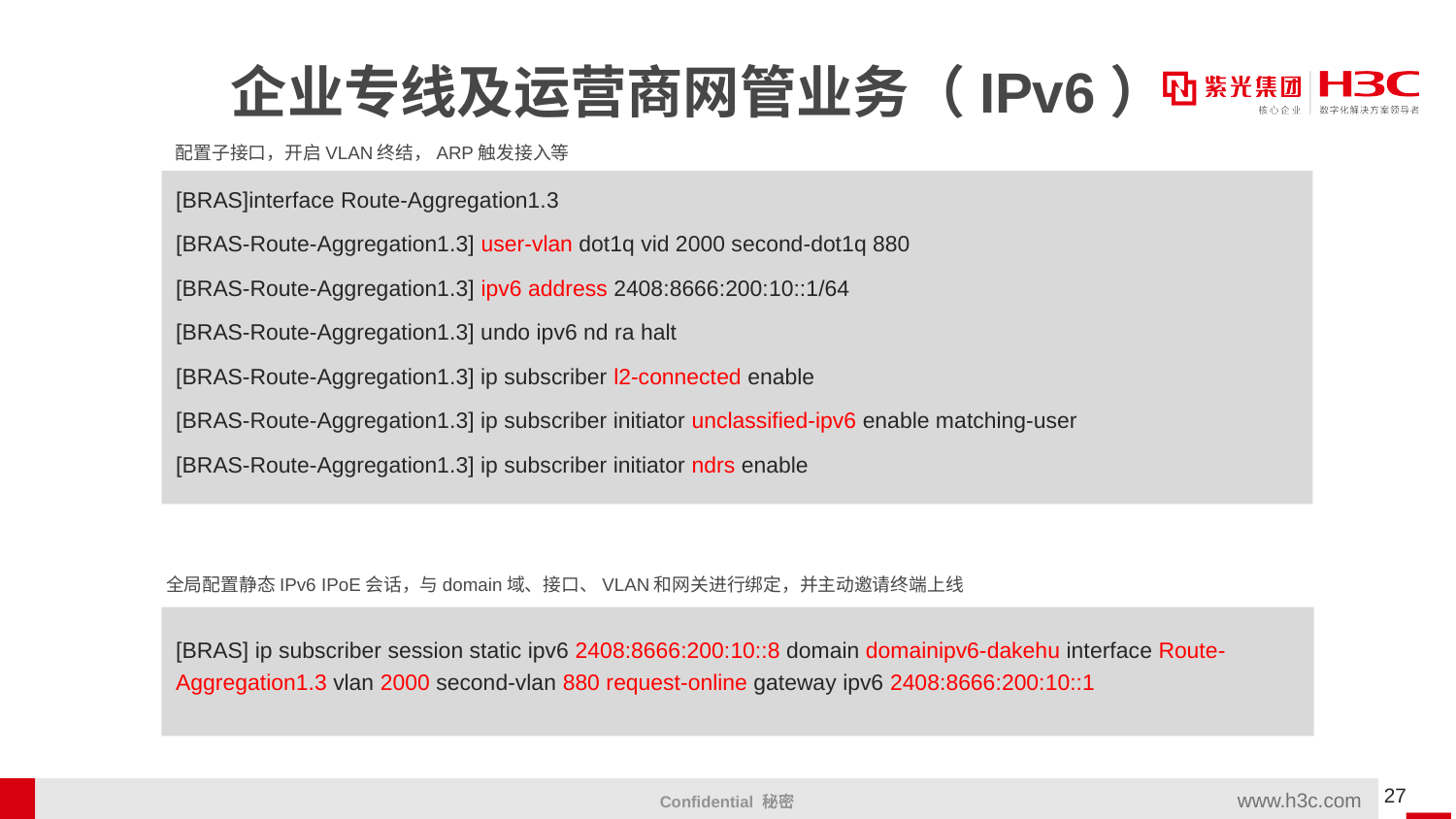

# 企业专线及运营商网管业务（IPv6）
配置子接口，开启VLAN终结，ARP触发接入等
[BRAS]interface Route-Aggregation1.3
[BRAS-Route-Aggregation1.3] user-vlan dot1q vid 2000 second-dot1q 880
[BRAS-Route-Aggregation1.3] ipv6 address 2408:8666:200:10::1/64
[BRAS-Route-Aggregation1.3] undo ipv6 nd ra halt
[BRAS-Route-Aggregation1.3] ip subscriber l2-connected enable
[BRAS-Route-Aggregation1.3] ip subscriber initiator unclassified-ipv6 enable matching-user
[BRAS-Route-Aggregation1.3] ip subscriber initiator ndrs enable
全局配置静态IPv6 IPoE会话，与domain域、接口、VLAN和网关进行绑定，并主动邀请终端上线
[BRAS] ip subscriber session static ipv6 2408:8666:200:10::8 domain domainipv6-dakehu interface Route-Aggregation1.3 vlan 2000 second-vlan 880 request-online gateway ipv6 2408:8666:200:10::1